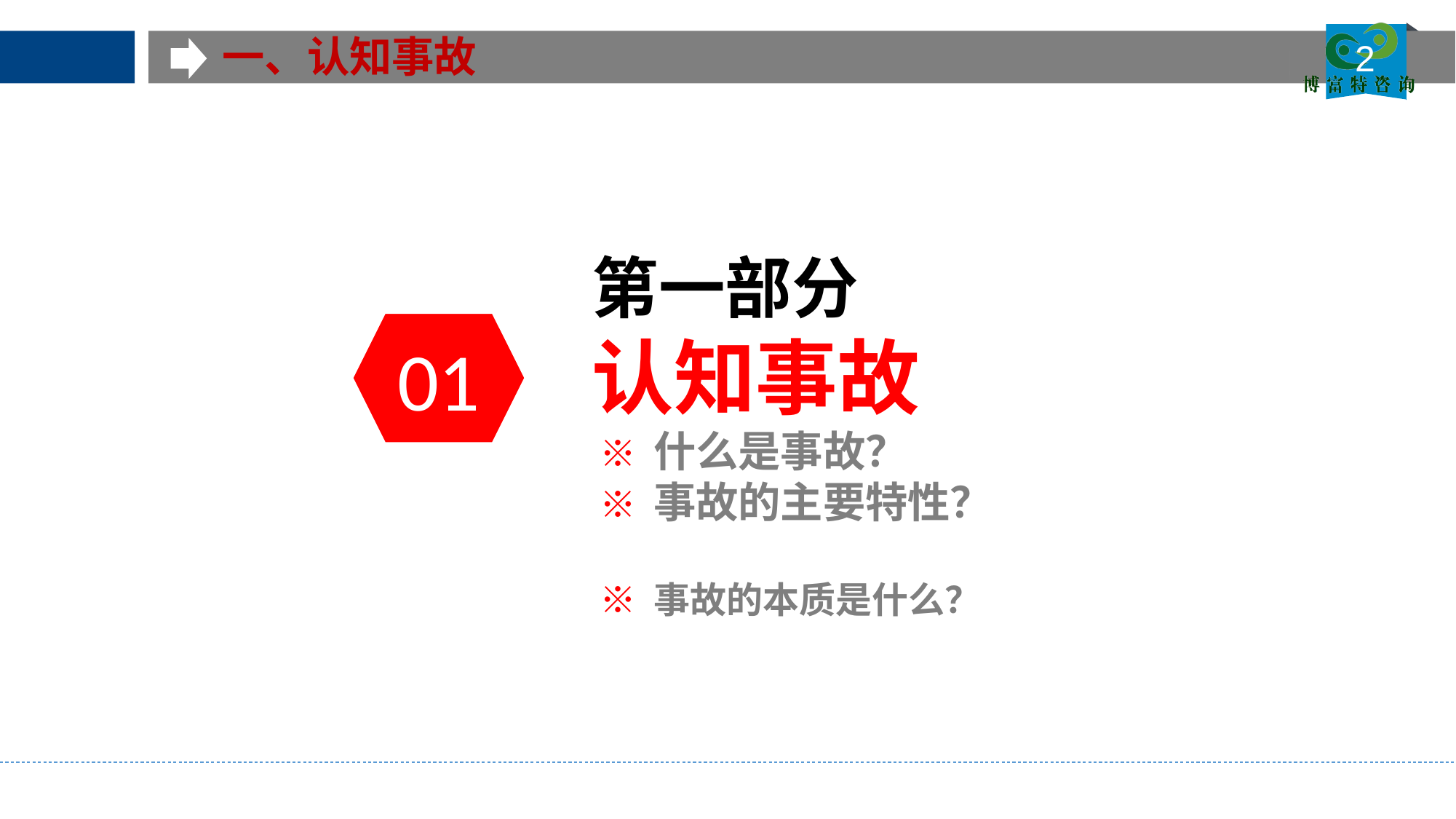

一、认知事故
2
第一部分
认知事故
 ※ 什么是事故？
 ※ 事故的主要特性？
 ※ 事故的本质是什么？

01